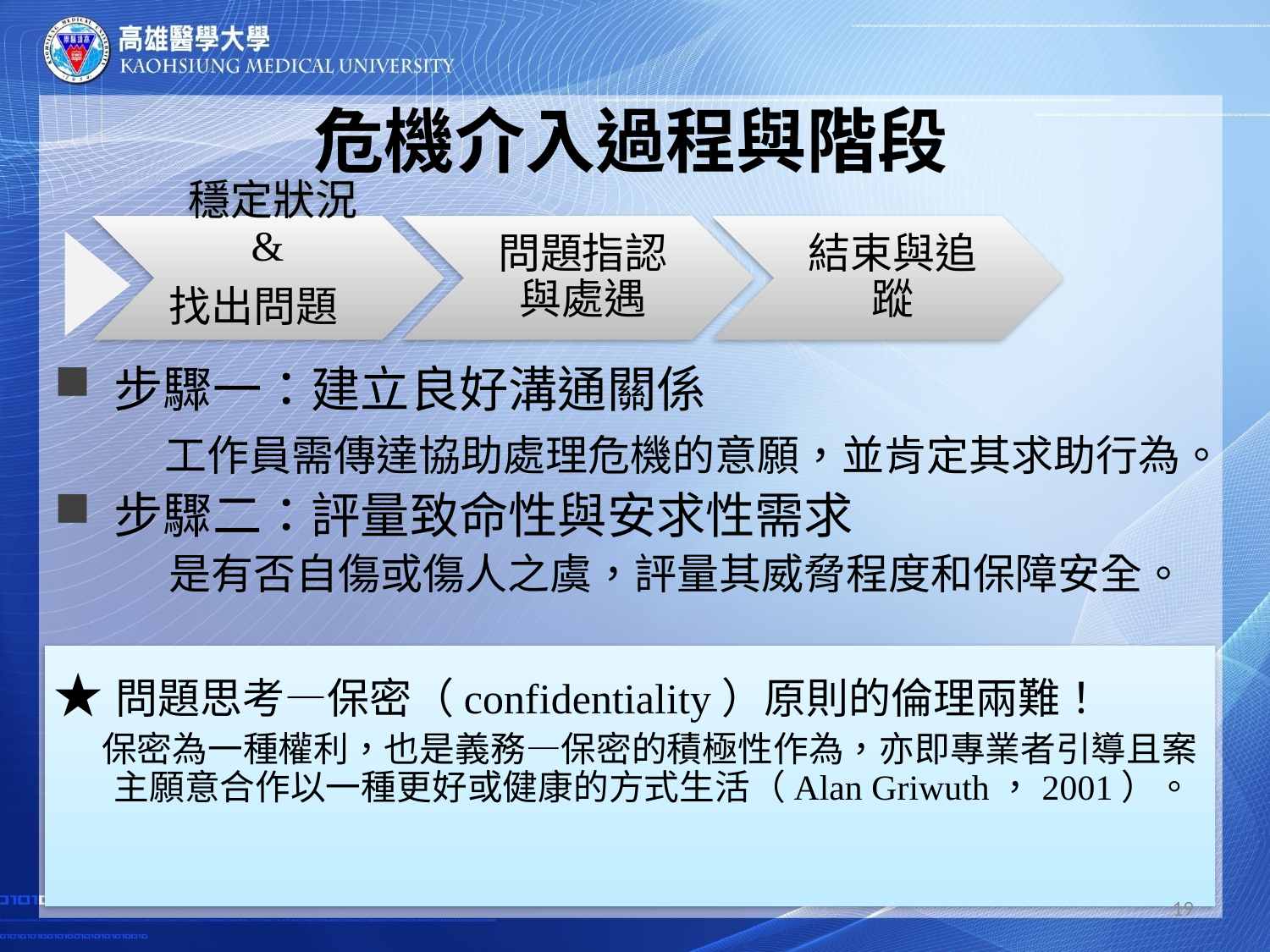

# 危機介入過程與階段
穩定狀況 &
找出問題
問題指認與處遇
結束與追蹤

步驟一：建立良好溝通關係
         工作員需傳達協助處理危機的意願，並肯定其求助行為。
步驟二：評量致命性與安求性需求
           是有否自傷或傷人之虞，評量其威脅程度和保障安全。

★問題思考—保密（confidentiality）原則的倫理兩難！
     保密為一種權利，也是義務—保密的積極性作為，亦即專業者引導且案主願意合作以一種更好或健康的方式生活（Alan Griwuth，2001）。

19